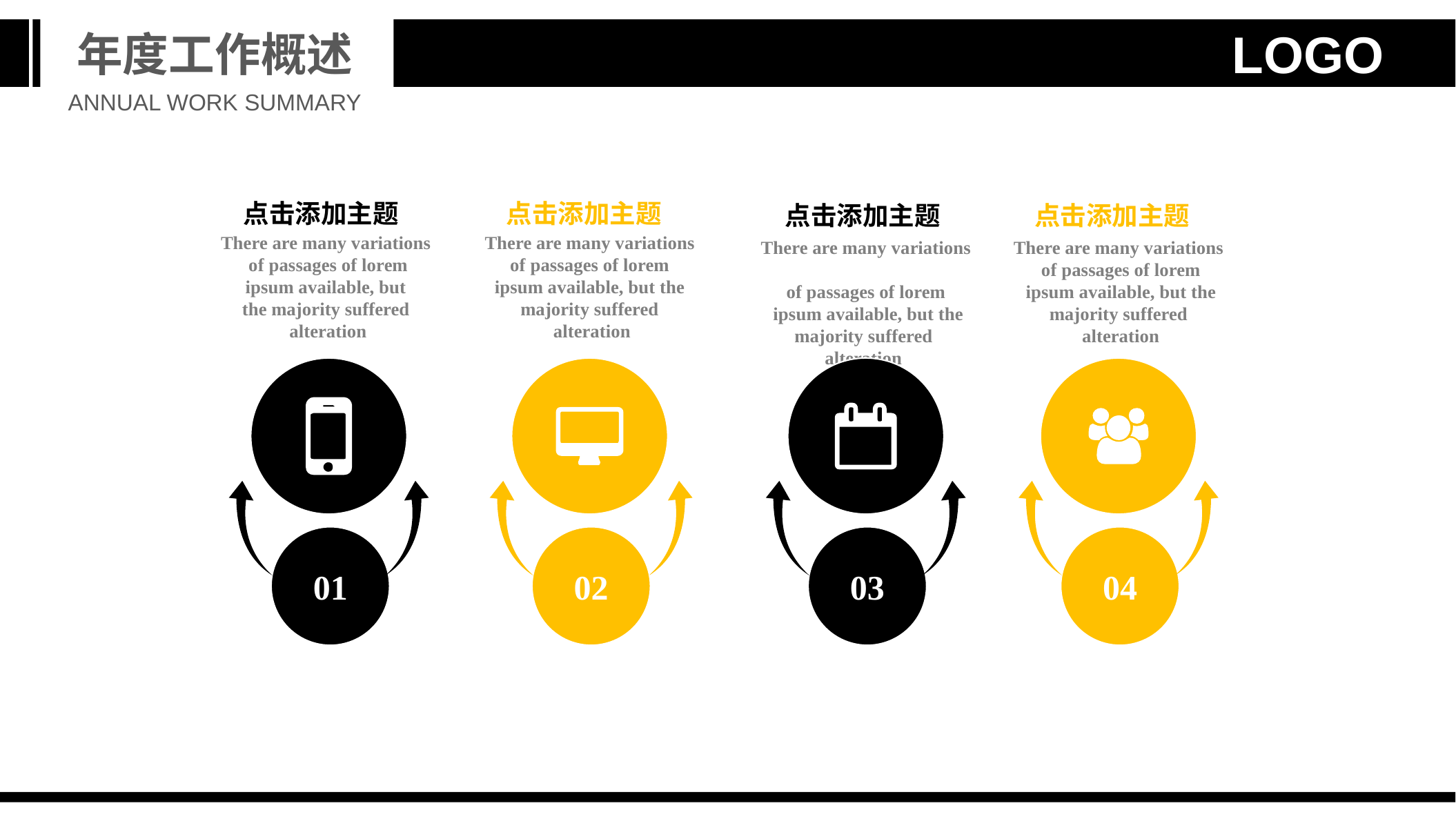

年度工作概述
LOGO
ANNUAL WORK SUMMARY
点击添加主题
There are many variations
 of passages of lorem
ipsum available, but the majority suffered
 alteration

点击添加主题
There are many variations
 of passages of lorem
 ipsum available, but
the majority suffered
 alteration
点击添加主题
There are many variations
of passages of lorem
 ipsum available, but the majority suffered
alteration
点击添加主题
There are many variations
 of passages of lorem
 ipsum available, but the majority suffered
 alteration

02

03

01

04